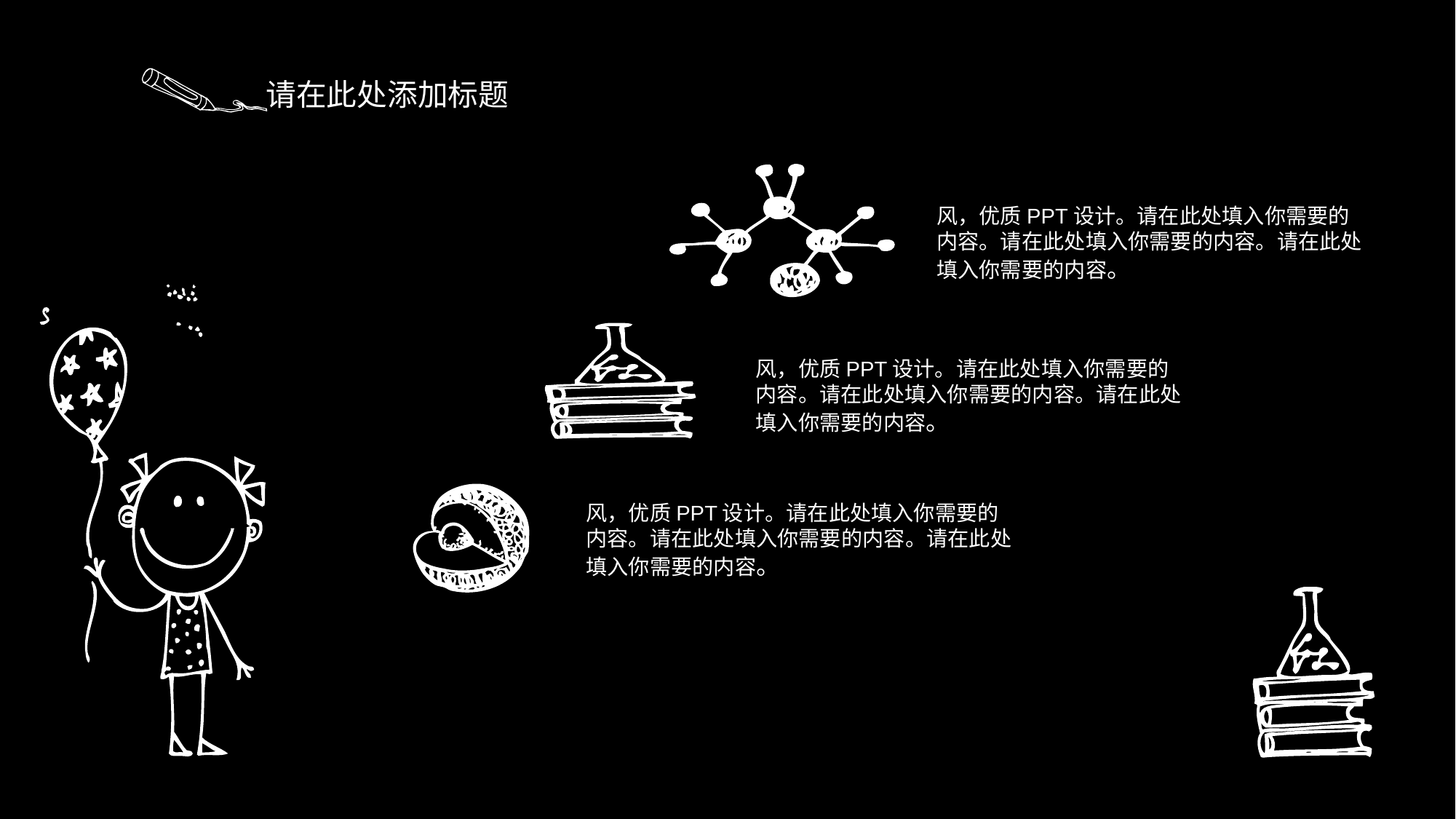

请在此处添加标题

风，优质PPT设计。请在此处填入你需要的内容。请在此处填入你需要的内容。请在此处填入你需要的内容。

风，优质PPT设计。请在此处填入你需要的内容。请在此处填入你需要的内容。请在此处填入你需要的内容。

风，优质PPT设计。请在此处填入你需要的内容。请在此处填入你需要的内容。请在此处填入你需要的内容。